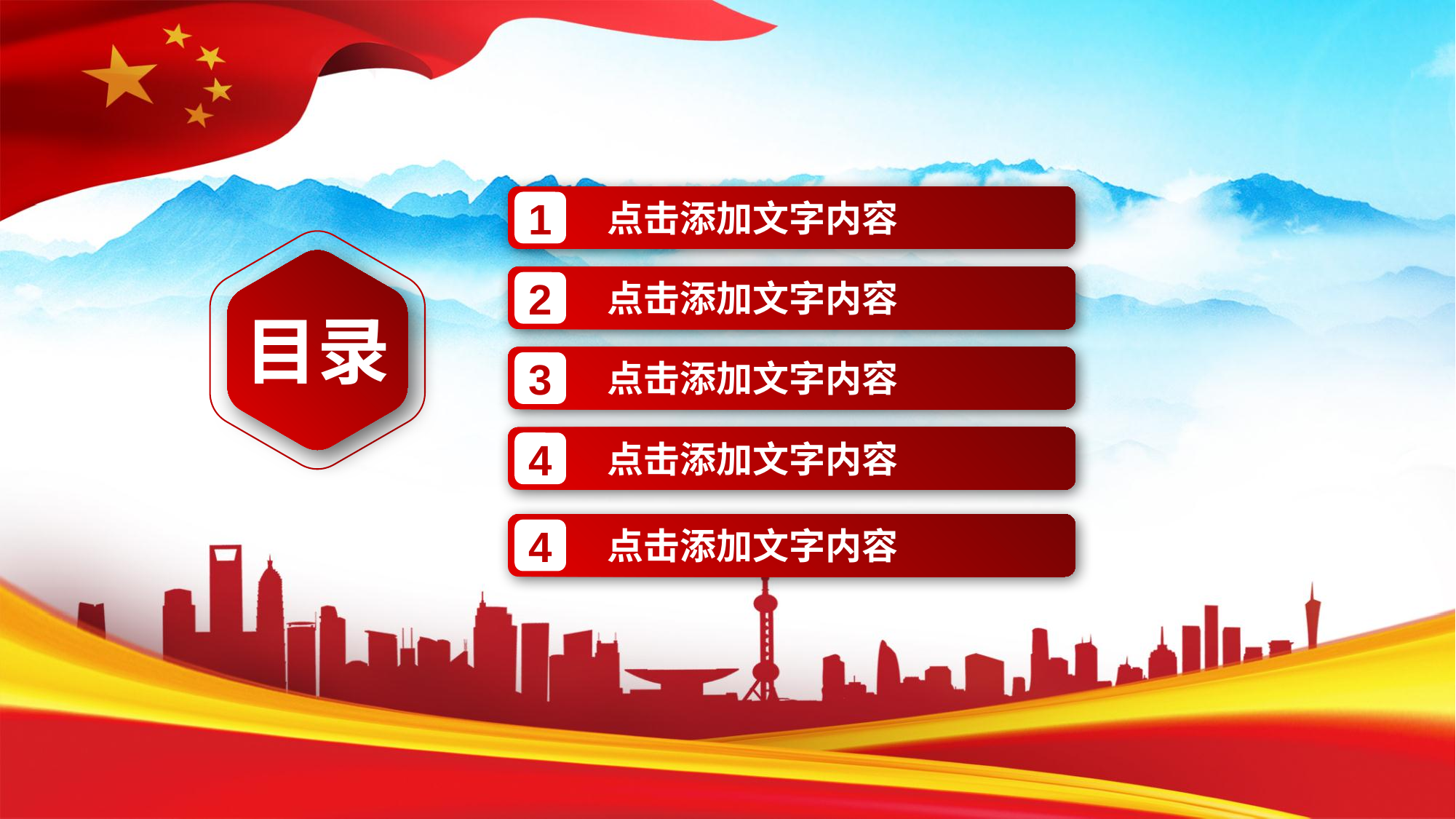

点击添加文字内容
1

点击添加文字内容
2
目录

点击添加文字内容
3

点击添加文字内容
4

点击添加文字内容
4